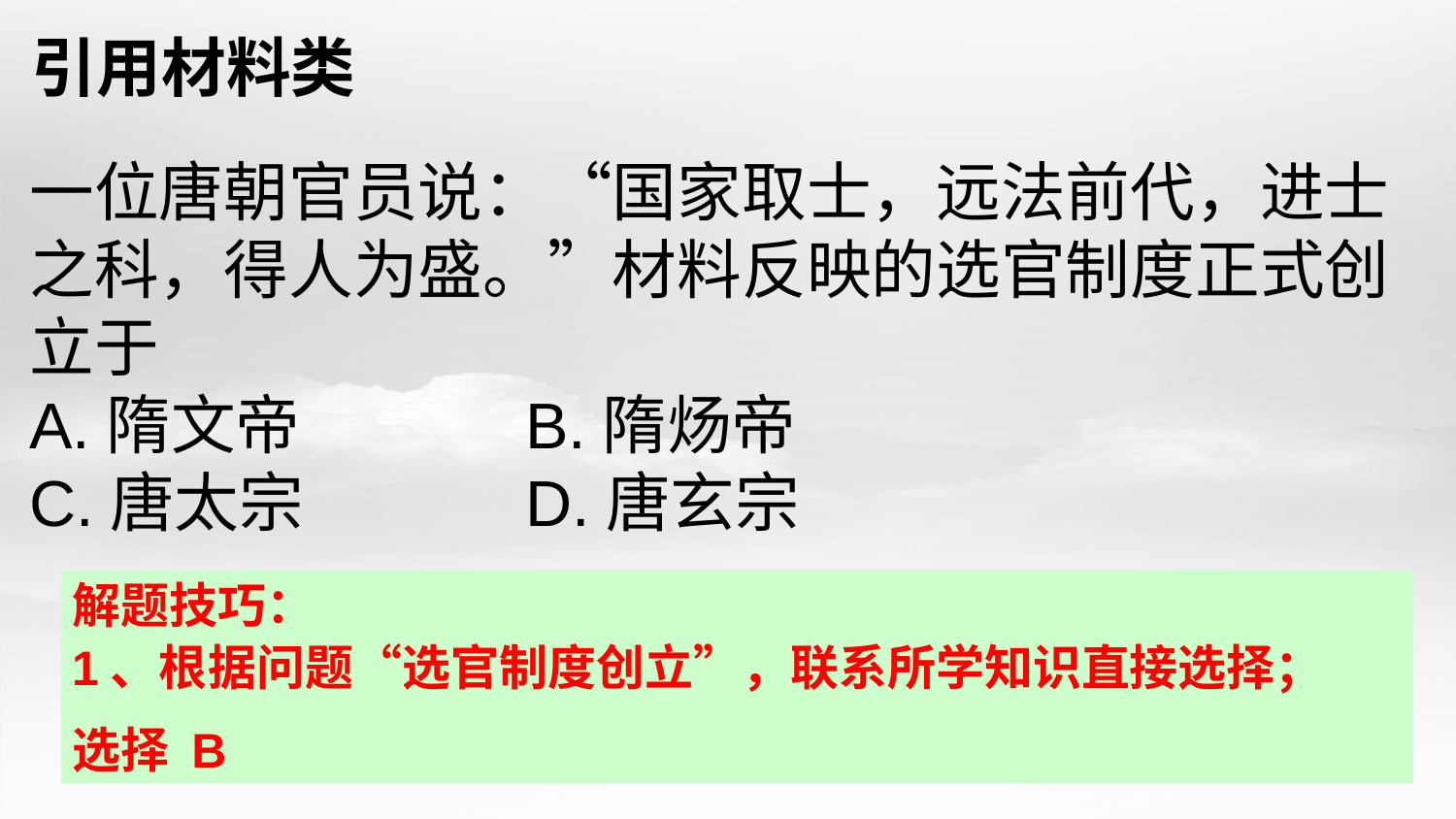

引用材料类
一位唐朝官员说：“国家取士，远法前代，进士之科，得人为盛。”材料反映的选官制度正式创立于
A.隋文帝 		   B.隋炀帝
C.唐太宗 		   D.唐玄宗
解题技巧：
1、根据问题“选官制度创立”，联系所学知识直接选择；
选择 B